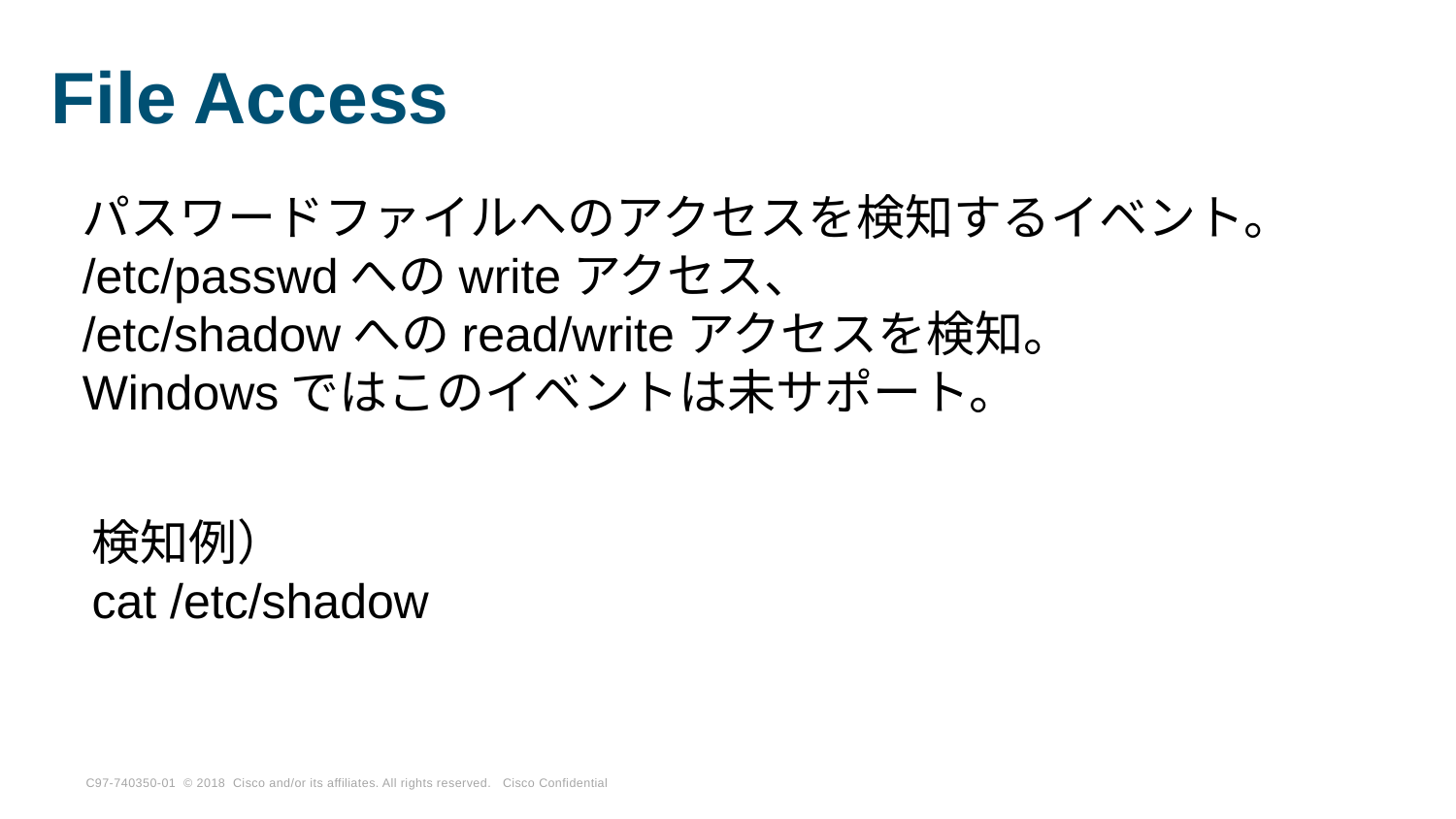

# File Access
パスワードファイルへのアクセスを検知するイベント。
/etc/passwdへのwriteアクセス、
/etc/shadowへのread/writeアクセスを検知。
Windowsではこのイベントは未サポート。
検知例）
cat /etc/shadow